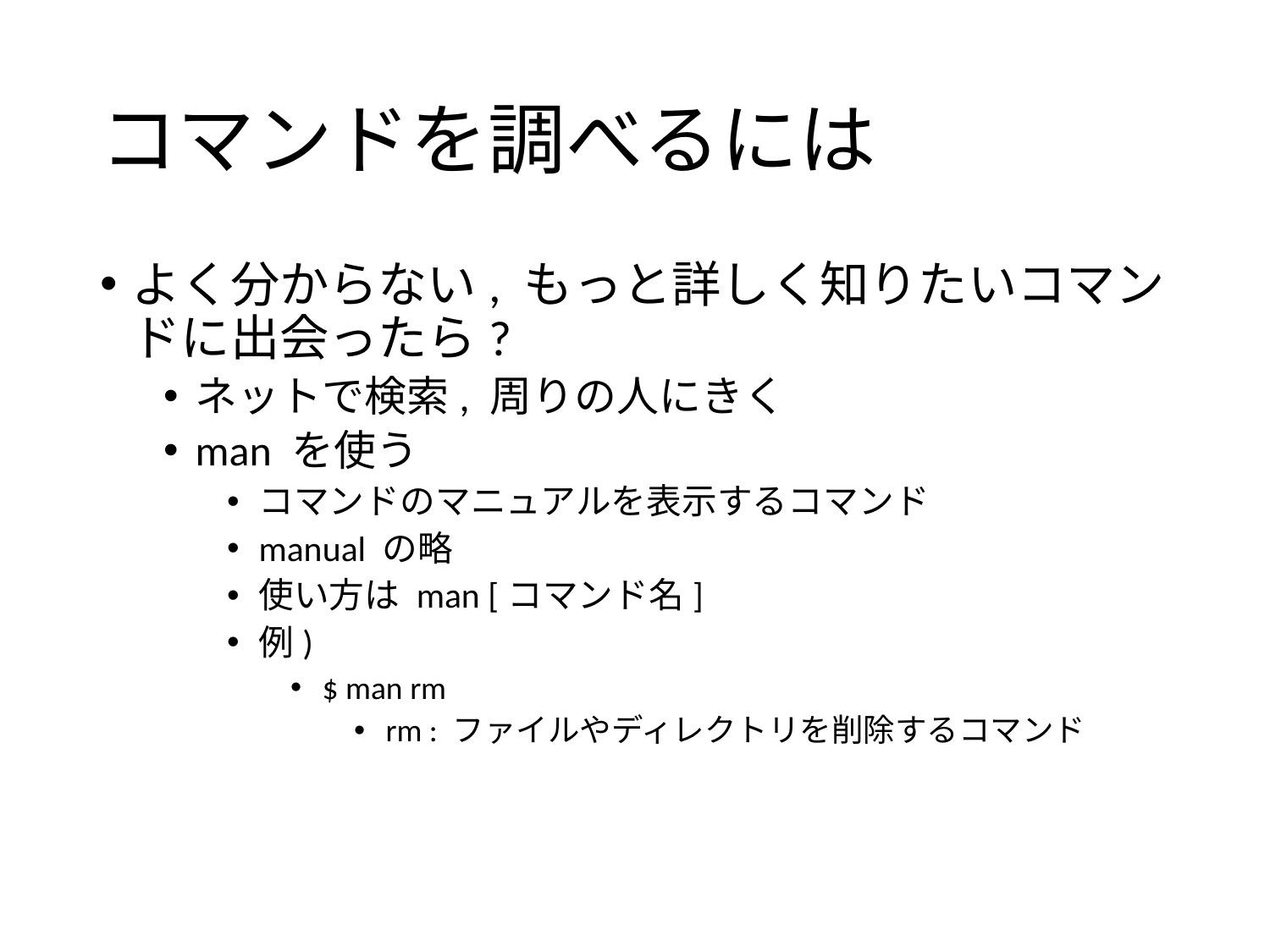

# コマンドを調べるには
よく分からない, もっと詳しく知りたいコマンドに出会ったら?
ネットで検索, 周りの人にきく
man を使う
コマンドのマニュアルを表示するコマンド
manual の略
使い方は man [コマンド名]
例)
$ man rm
rm : ファイルやディレクトリを削除するコマンド